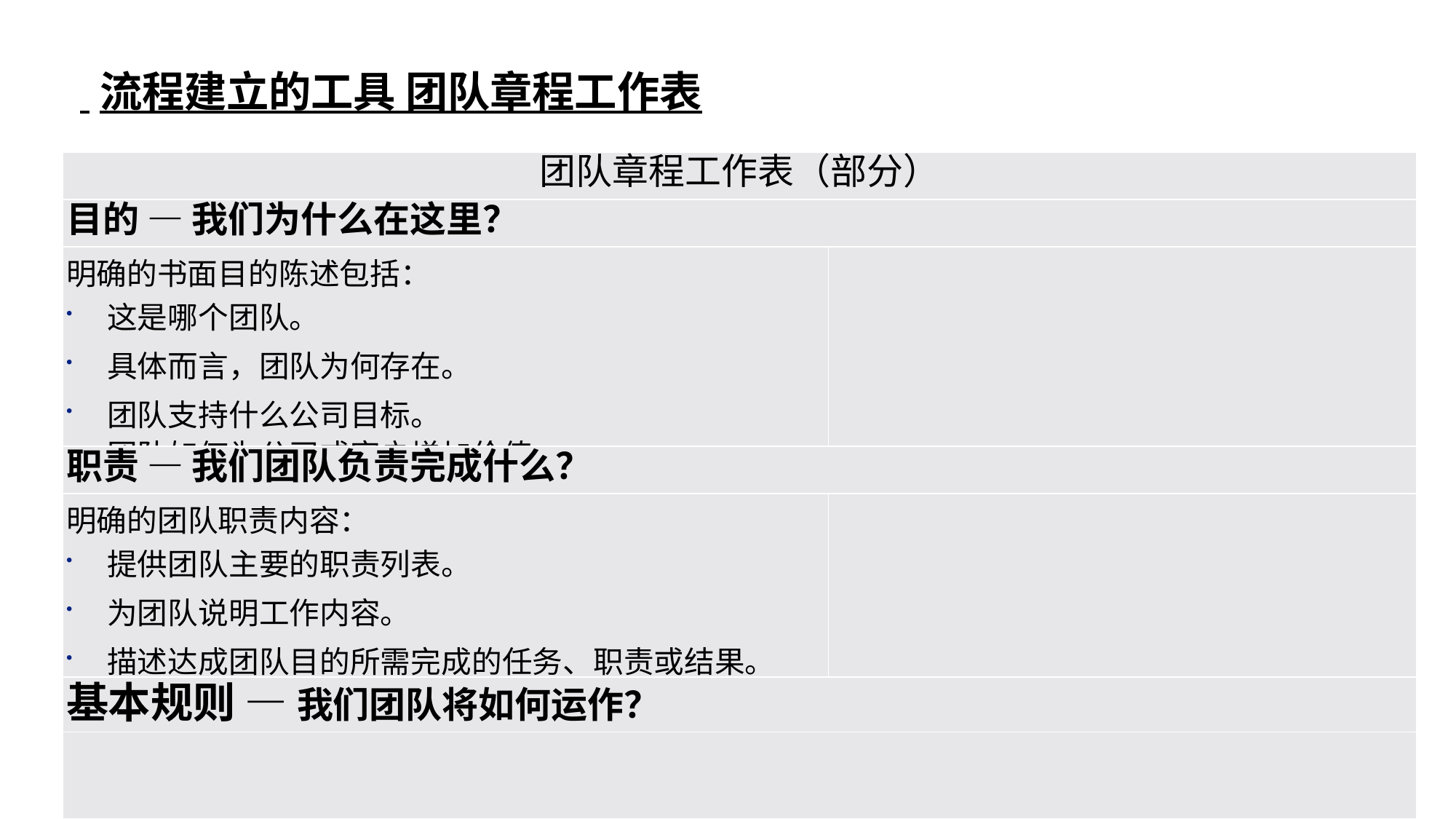

# 流程建立的工具 团队章程工作表
| 团队章程工作表（部分） |  |
| --- | --- |
| 目的 — 我们为什么在这里？ |  |
| 明确的书面目的陈述包括： 这是哪个团队。 具体而言，团队为何存在。 团队支持什么公司目标。 团队如何为公司或客户增加价值。 |  |
| 职责 — 我们团队负责完成什么？ |  |
| 明确的团队职责内容： 提供团队主要的职责列表。 为团队说明工作内容。 描述达成团队目的所需完成的任务、职责或结果。 |  |
| 基本规则 — 我们团队将如何运作？ |  |
|  |  |
©Development Dimensions International, Inc., 2020. All rights reserved.